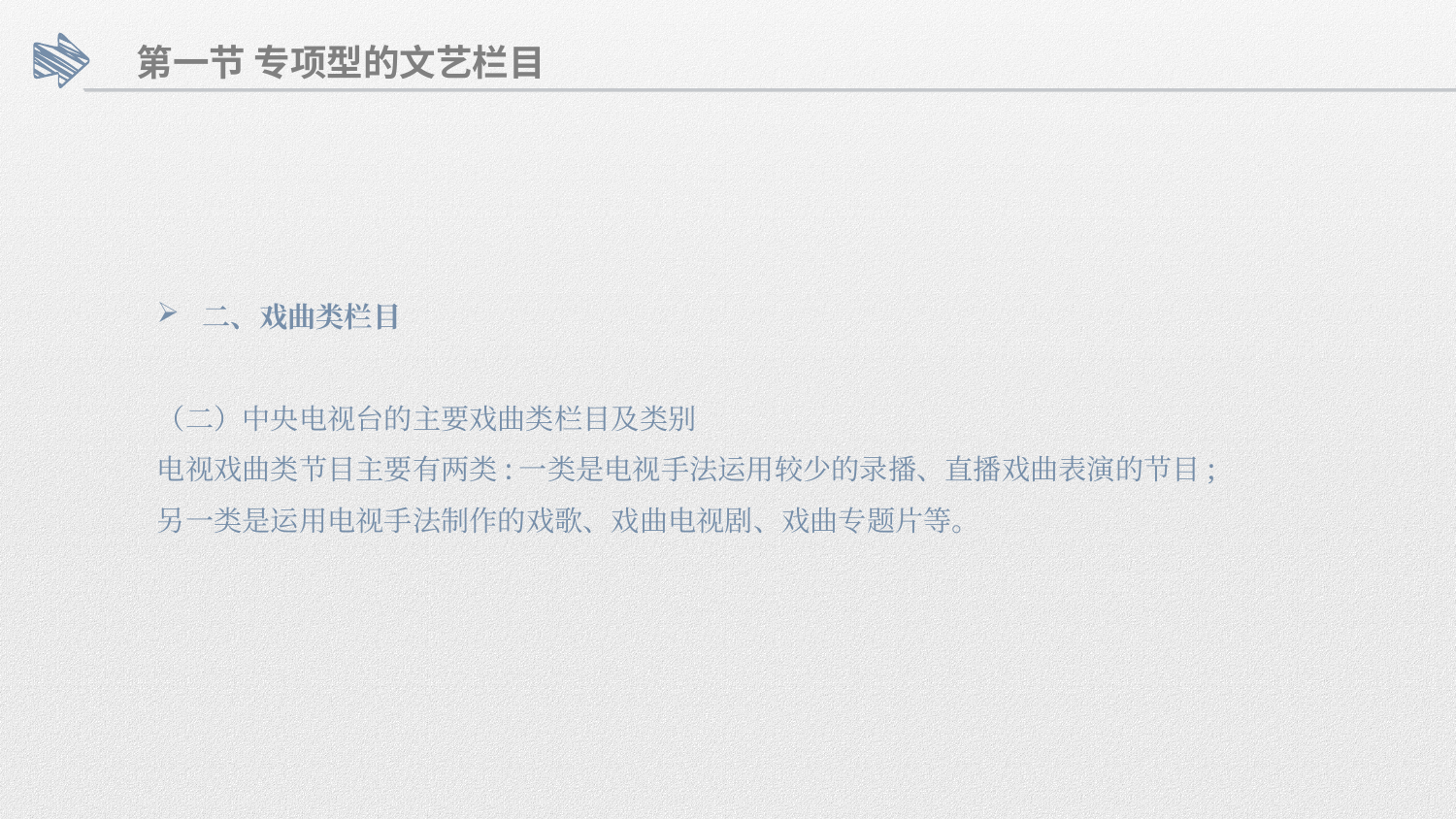

第一节 专项型的文艺栏目
二、戏曲类栏目

（二）中央电视台的主要戏曲类栏目及类别
电视戏曲类节目主要有两类:一类是电视手法运用较少的录播、直播戏曲表演的节目;
另一类是运用电视手法制作的戏歌、戏曲电视剧、戏曲专题片等。